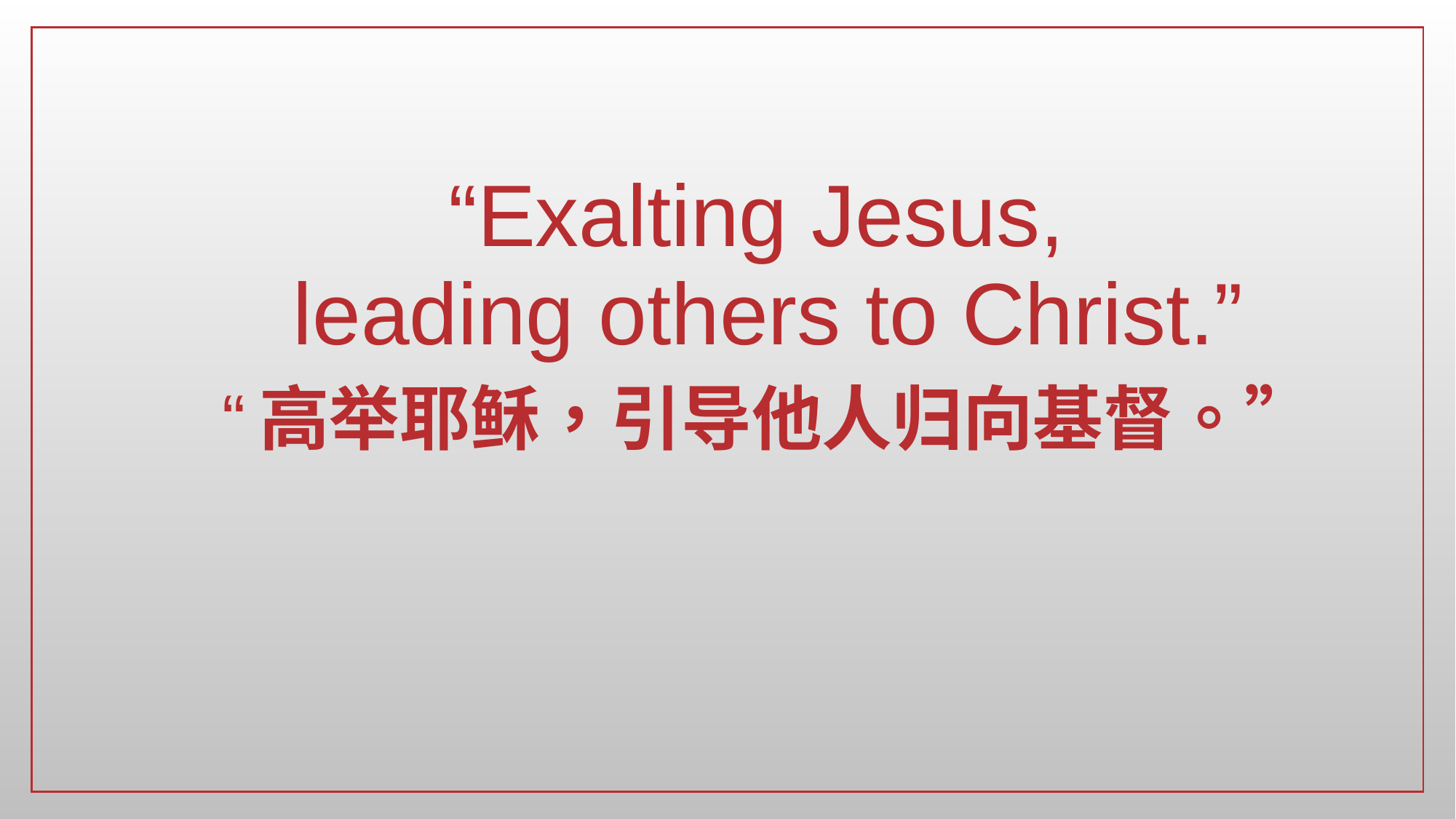

# “Exalting Jesus, leading others to Christ.” “高举耶稣，引导他人归向基督。”